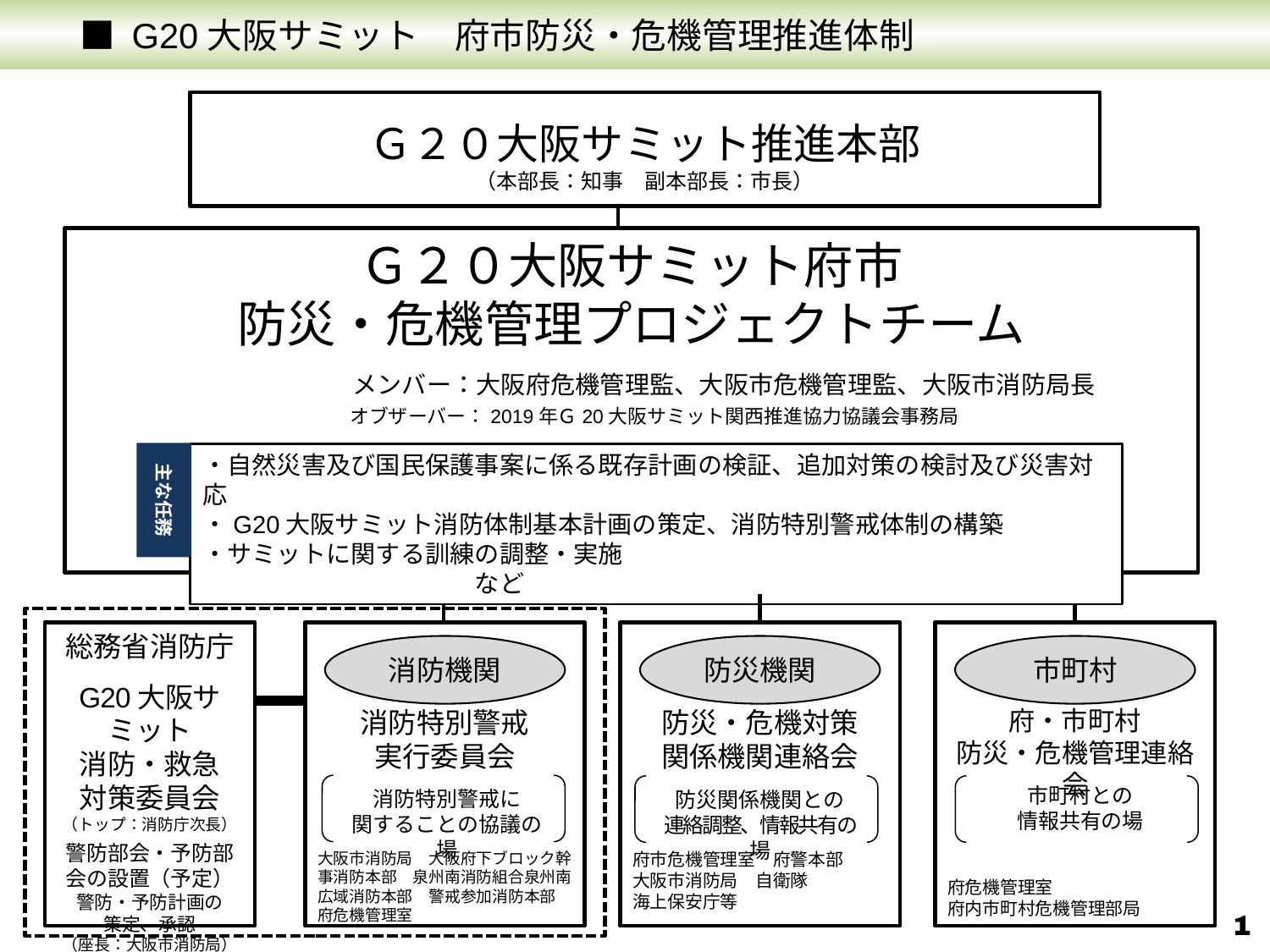

■ G20大阪サミット　府市防災・危機管理推進体制

Ｇ２０大阪サミット推進本部
（本部長：知事　副本部長：市長）
Ｇ２０大阪サミット府市
防災・危機管理プロジェクトチーム

　　　　　　　　　　　　　メンバー：大阪府危機管理監、大阪市危機管理監、大阪市消防局長
　　　　　　　　　　　オブザーバー：2019年Ｇ20大阪サミット関西推進協力協議会事務局
・自然災害及び国民保護事案に係る既存計画の検証、追加対策の検討及び災害対応
・G20大阪サミット消防体制基本計画の策定、消防特別警戒体制の構築
・サミットに関する訓練の調整・実施　　　　　　　　　　　　　　　　　　　　　　　　　　　　　　など
主な任務

総務省消防庁

G20大阪サミット
消防・救急
対策委員会
（トップ：消防庁次長）

警防部会・予防部会の設置（予定）
警防・予防計画の
策定、承認
（座長：大阪市消防局）

消防特別警戒
実行委員会

大阪市消防局　大阪府下ブロック幹事消防本部　泉州南消防組合泉州南広域消防本部　警戒参加消防本部
府危機管理室

府・市町村
防災・危機管理連絡会

府危機管理室
府内市町村危機管理部局

防災・危機対策
関係機関連絡会

府市危機管理室　府警本部
大阪市消防局　自衛隊
海上保安庁等
消防機関
防災機関
市町村

消防特別警戒に
関することの協議の場

市町村との
情報共有の場

防災関係機関との
連絡調整、情報共有の場
1